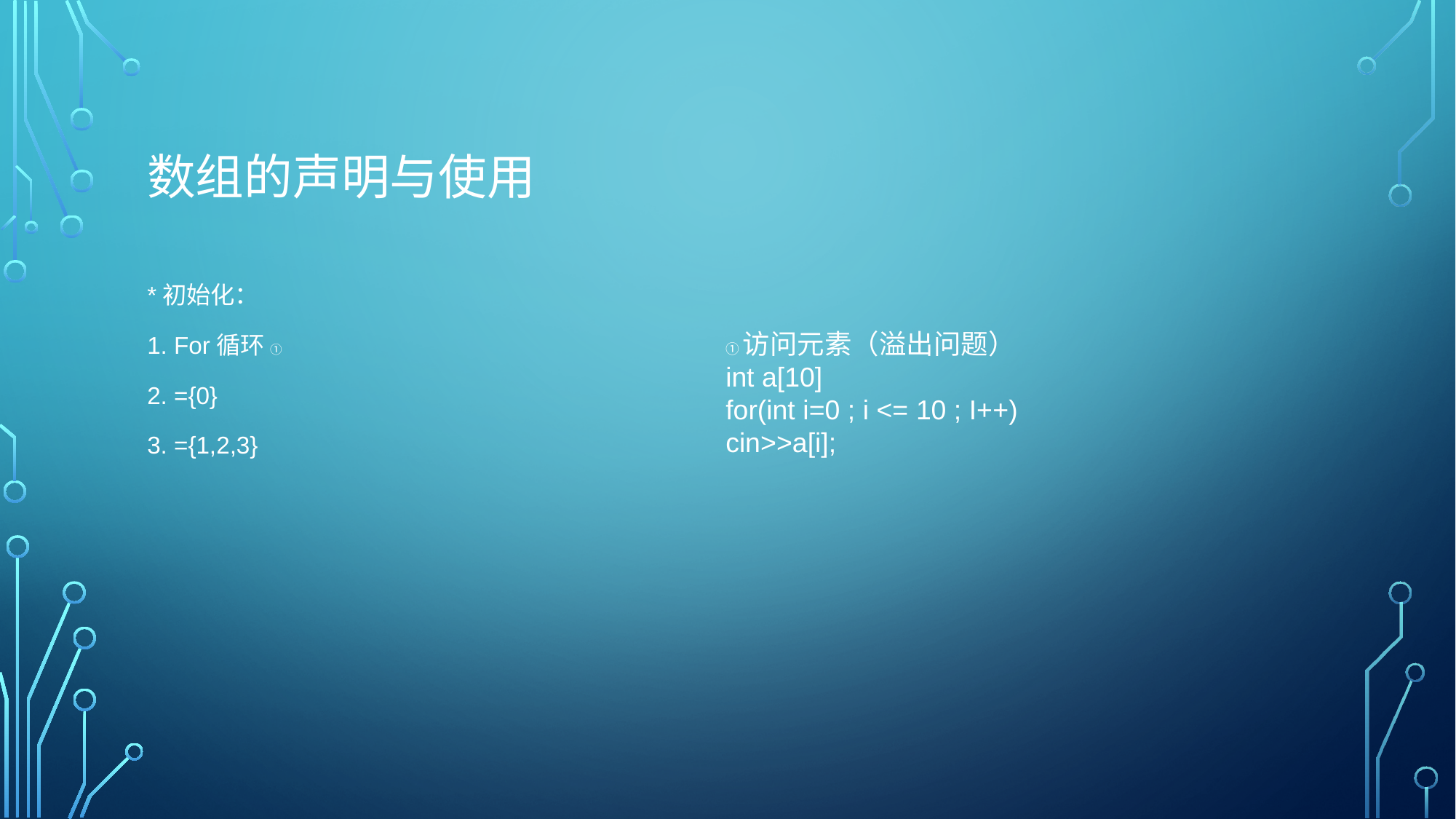

# 数组的声明与使用
*初始化：
1. For循环 ①
2. ={0}
3. ={1,2,3}

①访问元素（溢出问题）
int a[10]
for(int i=0 ; i <= 10 ; I++)
cin>>a[i];